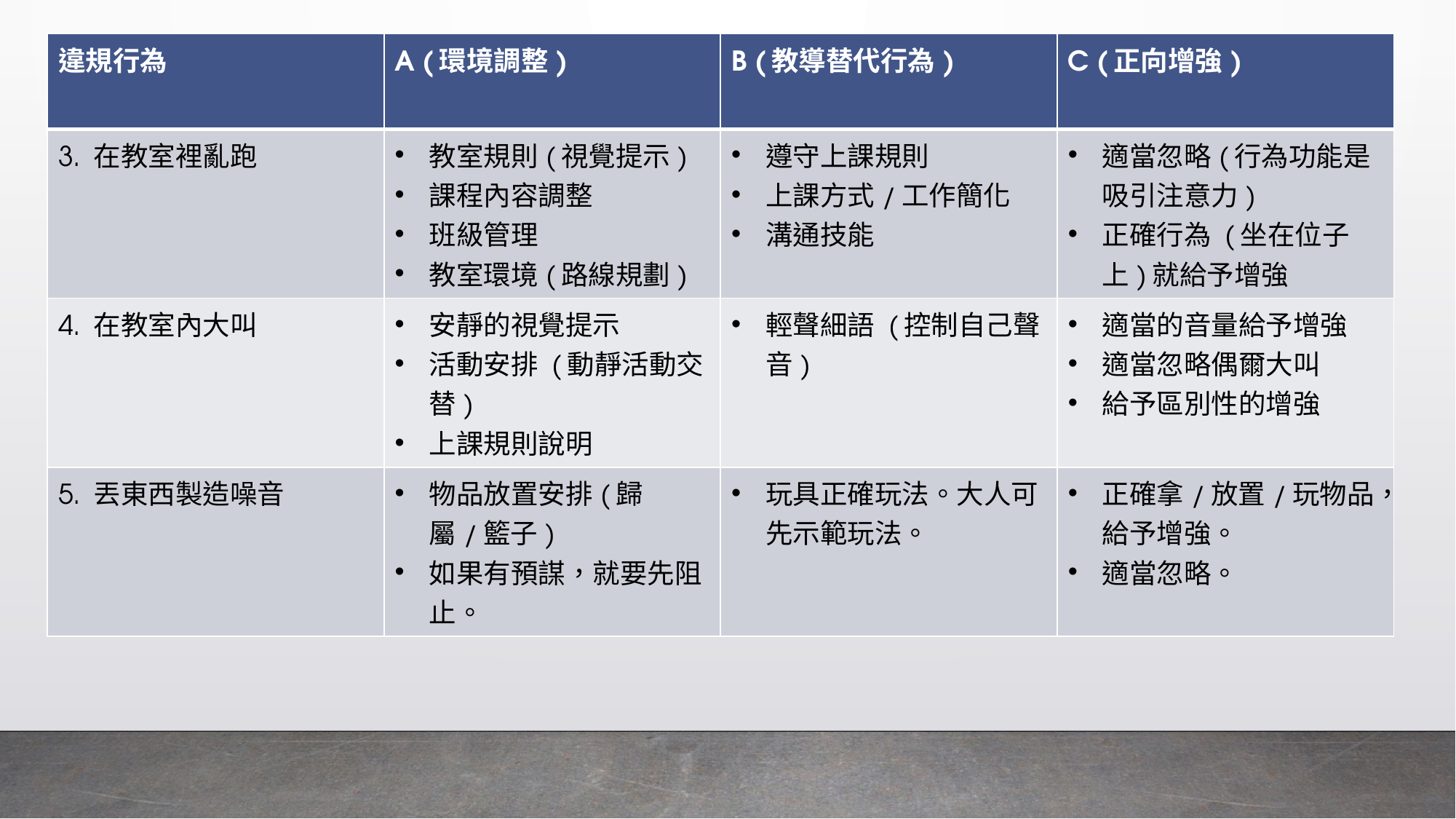

| 違規行為 | A (環境調整) | B (教導替代行為) | C (正向增強) |
| --- | --- | --- | --- |
| 3. 在教室裡亂跑 | 教室規則(視覺提示) 課程內容調整 班級管理 教室環境(路線規劃) | 遵守上課規則 上課方式/工作簡化 溝通技能 | 適當忽略(行為功能是吸引注意力) 正確行為 (坐在位子上)就給予增強 |
| 4. 在教室內大叫 | 安靜的視覺提示 活動安排 (動靜活動交替) 上課規則說明 | 輕聲細語 (控制自己聲音) | 適當的音量給予增強 適當忽略偶爾大叫 給予區別性的增強 |
| 5. 丟東西製造噪音 | 物品放置安排(歸屬/籃子) 如果有預謀，就要先阻止。 | 玩具正確玩法。大人可先示範玩法。 | 正確拿/放置/玩物品，給予增強。 適當忽略。 |
#